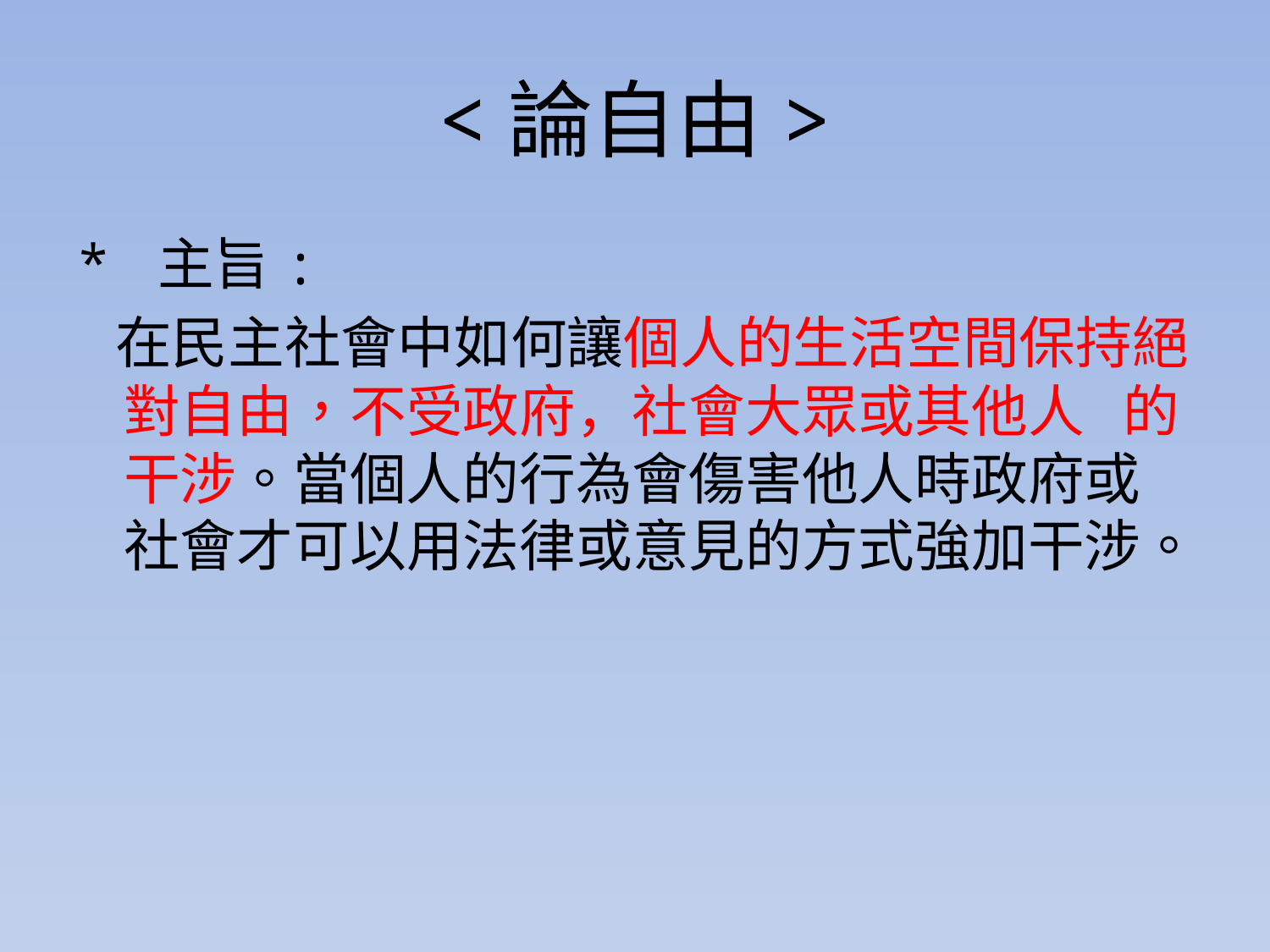

# <論自由>
* 主旨:
  在民主社會中如何讓個人的生活空間保持絕對自由，不受政府，社會大眾或其他人   的干涉。當個人的行為會傷害他人時政府或社會才可以用法律或意見的方式強加干涉。